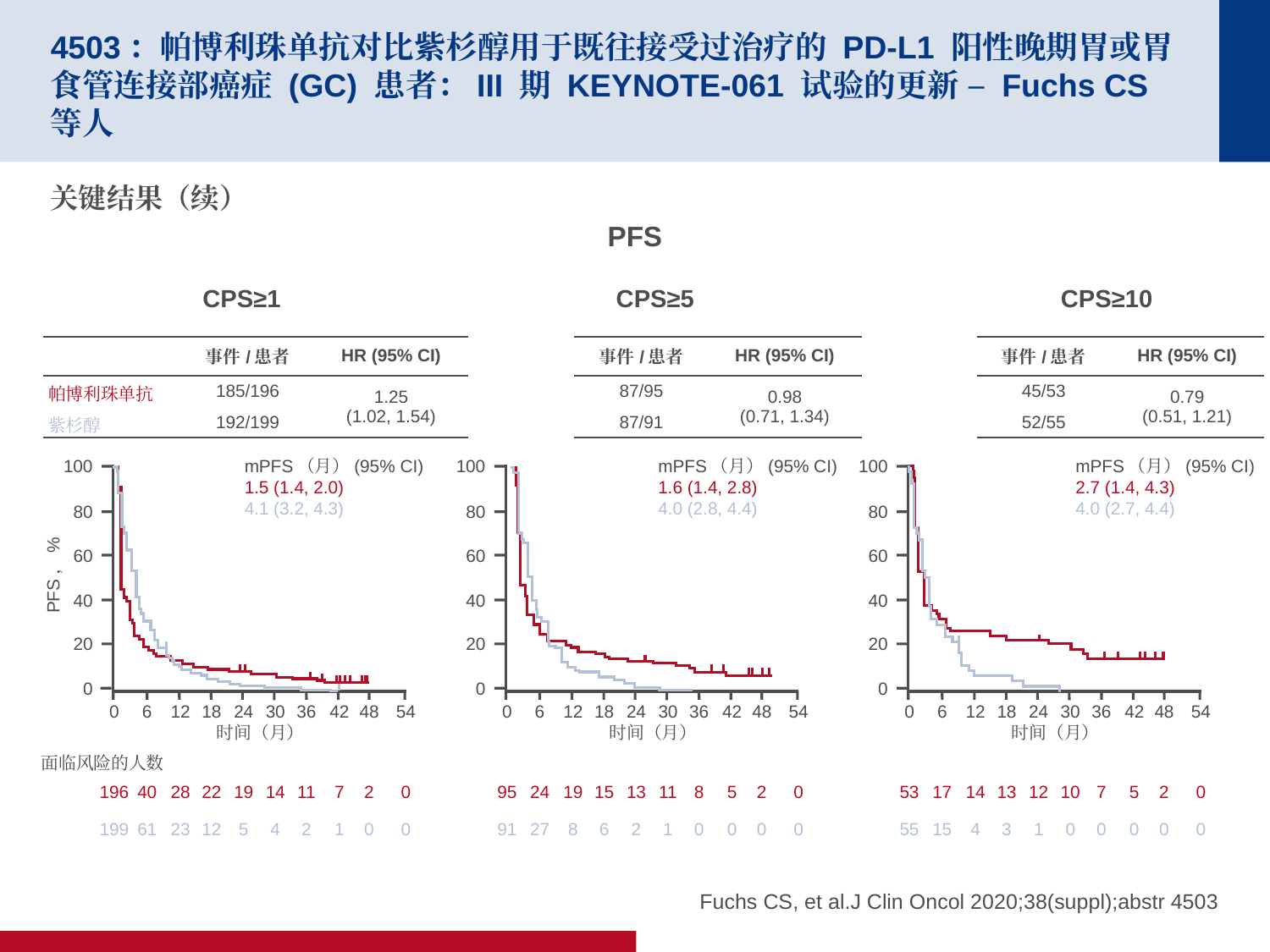

# 4503：帕博利珠单抗对比紫杉醇用于既往接受过治疗的 PD-L1 阳性晚期胃或胃食管连接部癌症 (GC) 患者：III 期 KEYNOTE-061 试验的更新 – Fuchs CS 等人
关键结果（续）

PFS
CPS≥1
CPS≥5
CPS≥10
|  | 事件/患者 | HR (95% CI) |
| --- | --- | --- |
| 帕博利珠单抗 | 185/196 | 1.25 (1.02, 1.54) |
| 紫杉醇 | 192/199 |  |
| 事件/患者 | HR (95% CI) |
| --- | --- |
| 87/95 | 0.98 (0.71, 1.34) |
| 87/91 |  |
| 事件/患者 | HR (95% CI) |
| --- | --- |
| 45/53 | 0.79 (0.51, 1.21) |
| 52/55 |  |
mPFS（月）(95% CI)
1.5 (1.4, 2.0)
4.1 (3.2, 4.3)

mPFS（月）(95% CI)
1.6 (1.4, 2.8)
4.0 (2.8, 4.4)

mPFS（月）(95% CI)
2.7 (1.4, 4.3)
4.0 (2.7, 4.4)

100
100
100

80
80
80

60
60
60

PFS，%
40
40
40

20
20
20

0
0
0

0
6
12
18
24
30
36
42
48
54
0
6
12
18
24
30
36
42
48
54
0
6
12
18
24
30
36
42
48
54
时间（月）
时间（月）
时间（月）
面临风险的人数
196
40
28
22
19
14
11
7
2
0
95
24
19
15
13
11
8
5
2
0
53
17
14
13
12
10
7
5
2
0
199
61
23
12
5
4
2
1
0
0
91
27
8
6
2
1
0
0
0
0
55
15
4
3
1
0
0
0
0
0
Fuchs CS, et al.J Clin Oncol 2020;38(suppl);abstr 4503